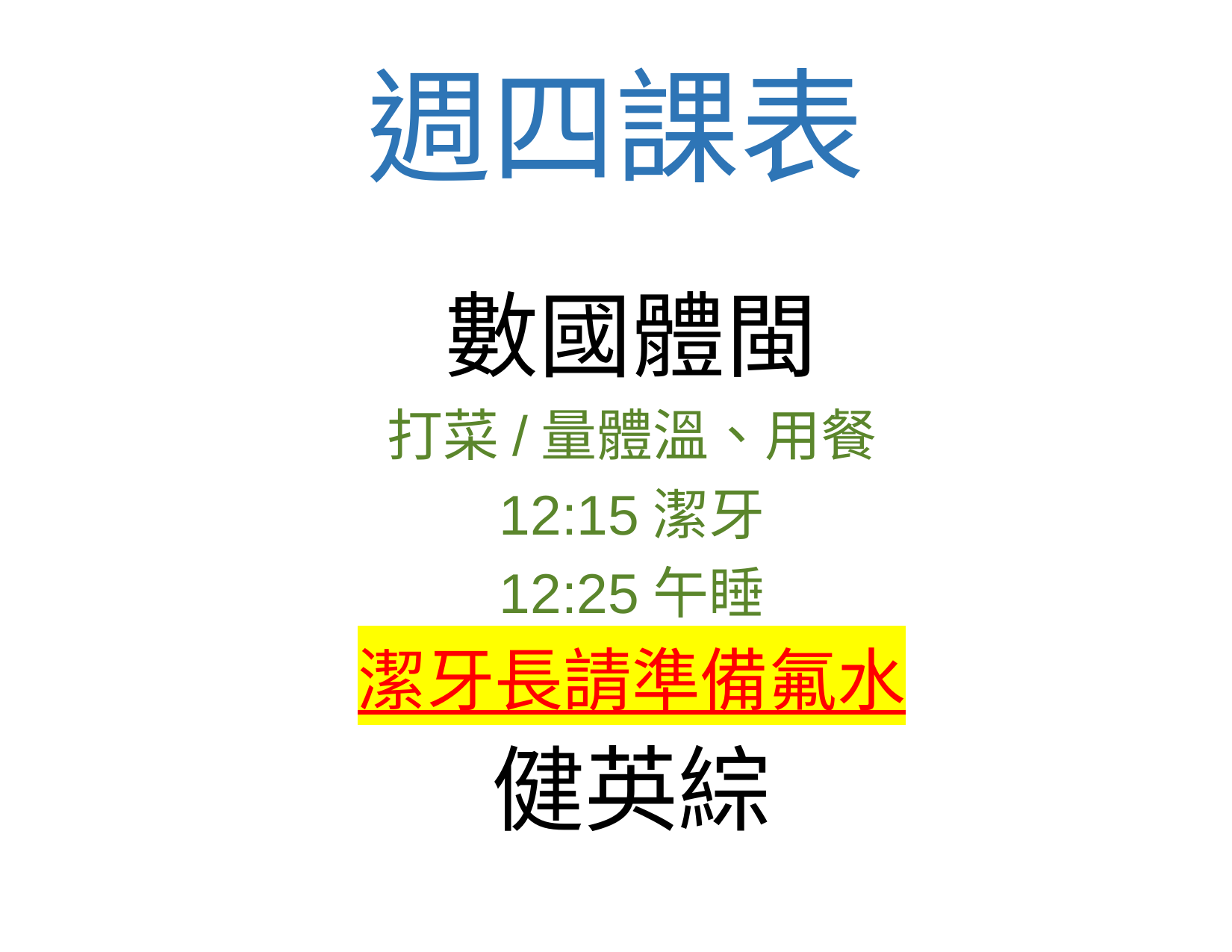

# 週四課表
數國體閩
打菜/量體溫、用餐
12:15潔牙
12:25午睡
潔牙長請準備氟水
健英綜